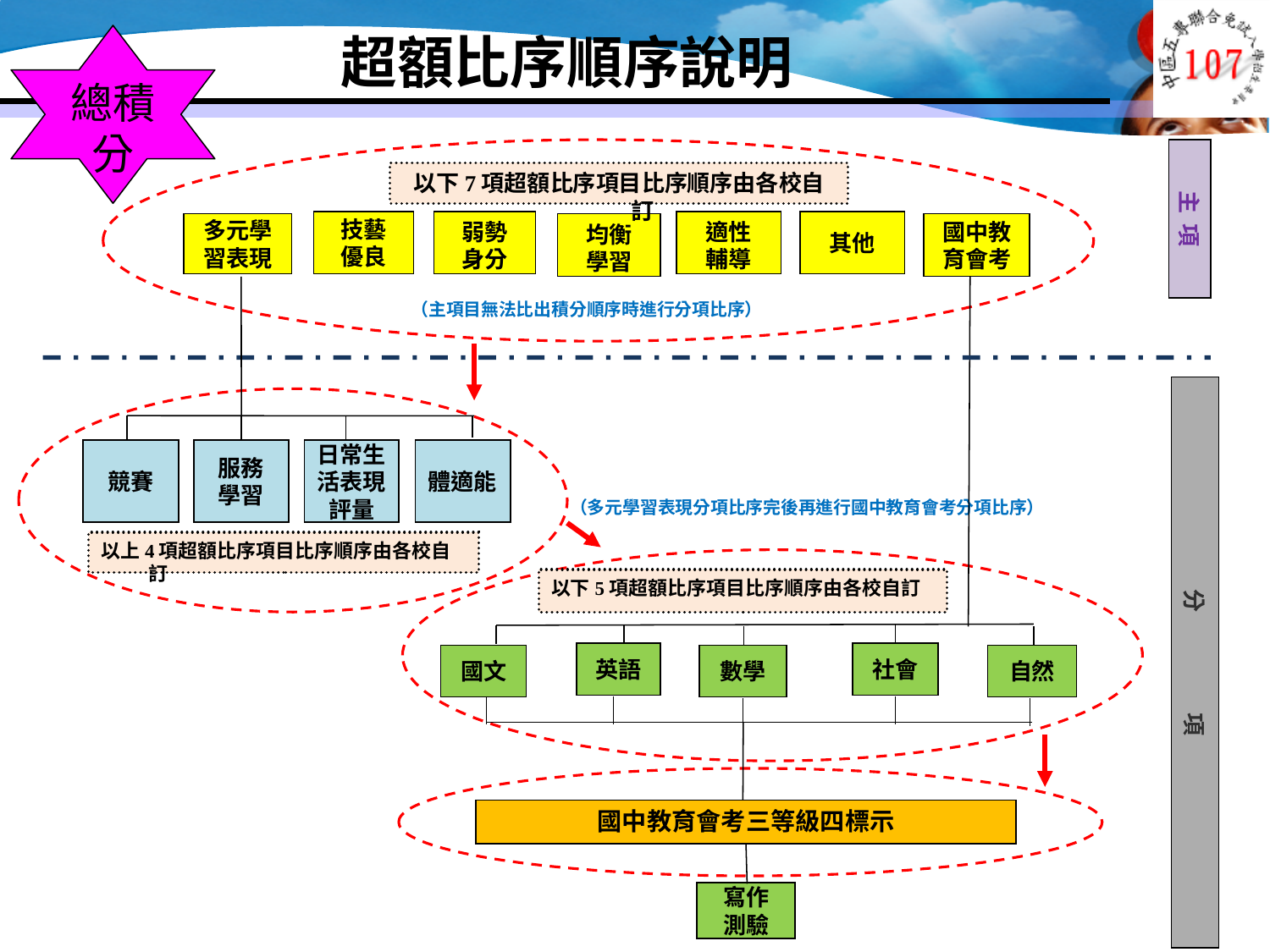

超額比序順序說明
總積分

主  項
以下7項超額比序項目比序順序由各校自訂
技藝
優良
弱勢
身分
適性
輔導
其他
多元學
習表現
均衡
學習
國中教育會考

以下5項超額比序項目比序順序由各校自訂
英語
社會
國文
數學
自然
（多元學習表現分項比序完後再進行國中教育會考分項比序）
（主項目無法比出積分順序時進行分項比序）

競賽
服務
學習
日常生活表現評量
體適能
以上4項超額比序項目比序順序由各校自訂
分                   項

國中教育會考三等級四標示
寫作
測驗